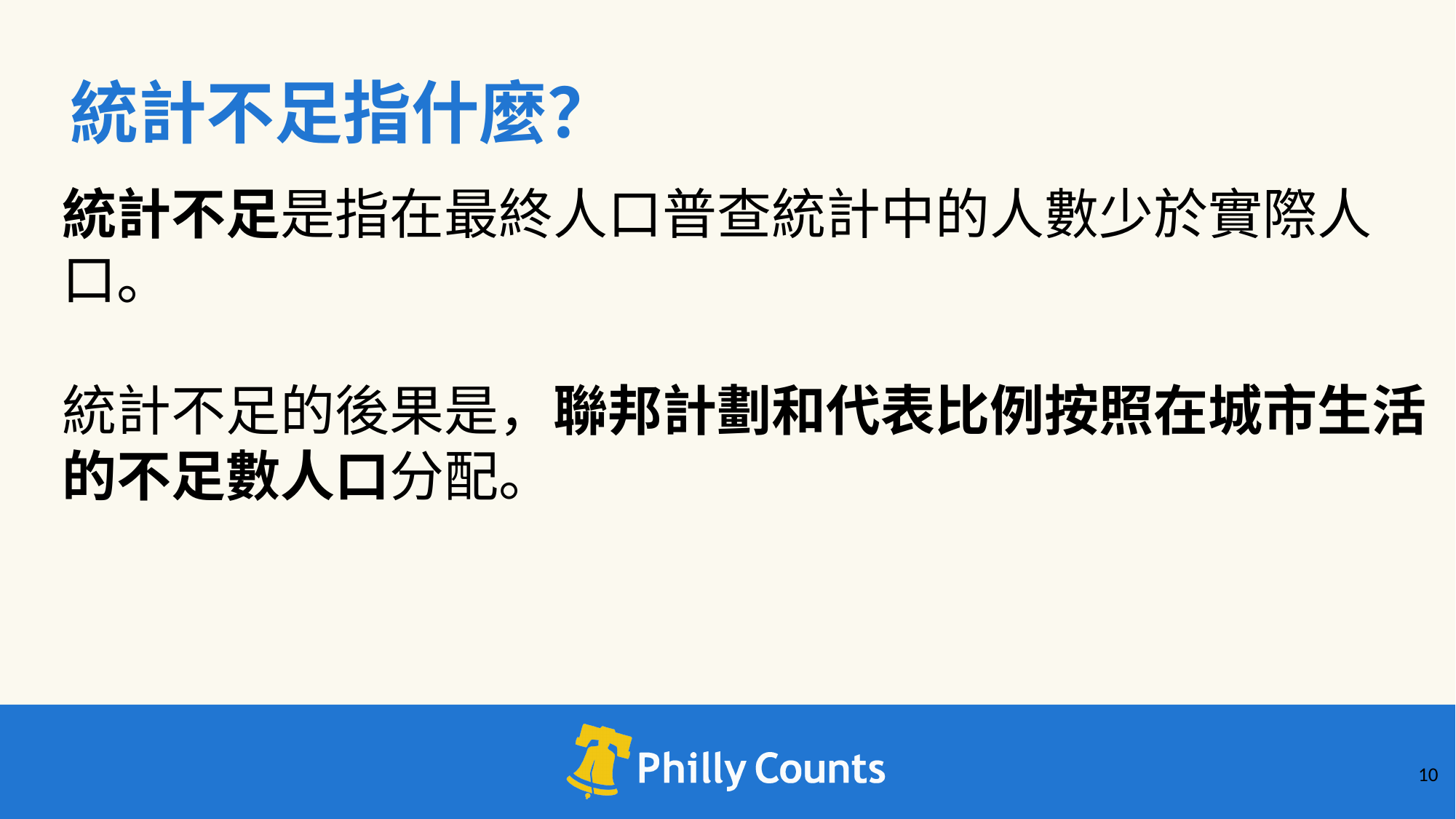

統計不足指什麼？
統計不足是指在最終人口普查統計中的人數少於實際人口。

統計不足的後果是，聯邦計劃和代表比例按照在城市生活
的不足數人口分配。
10